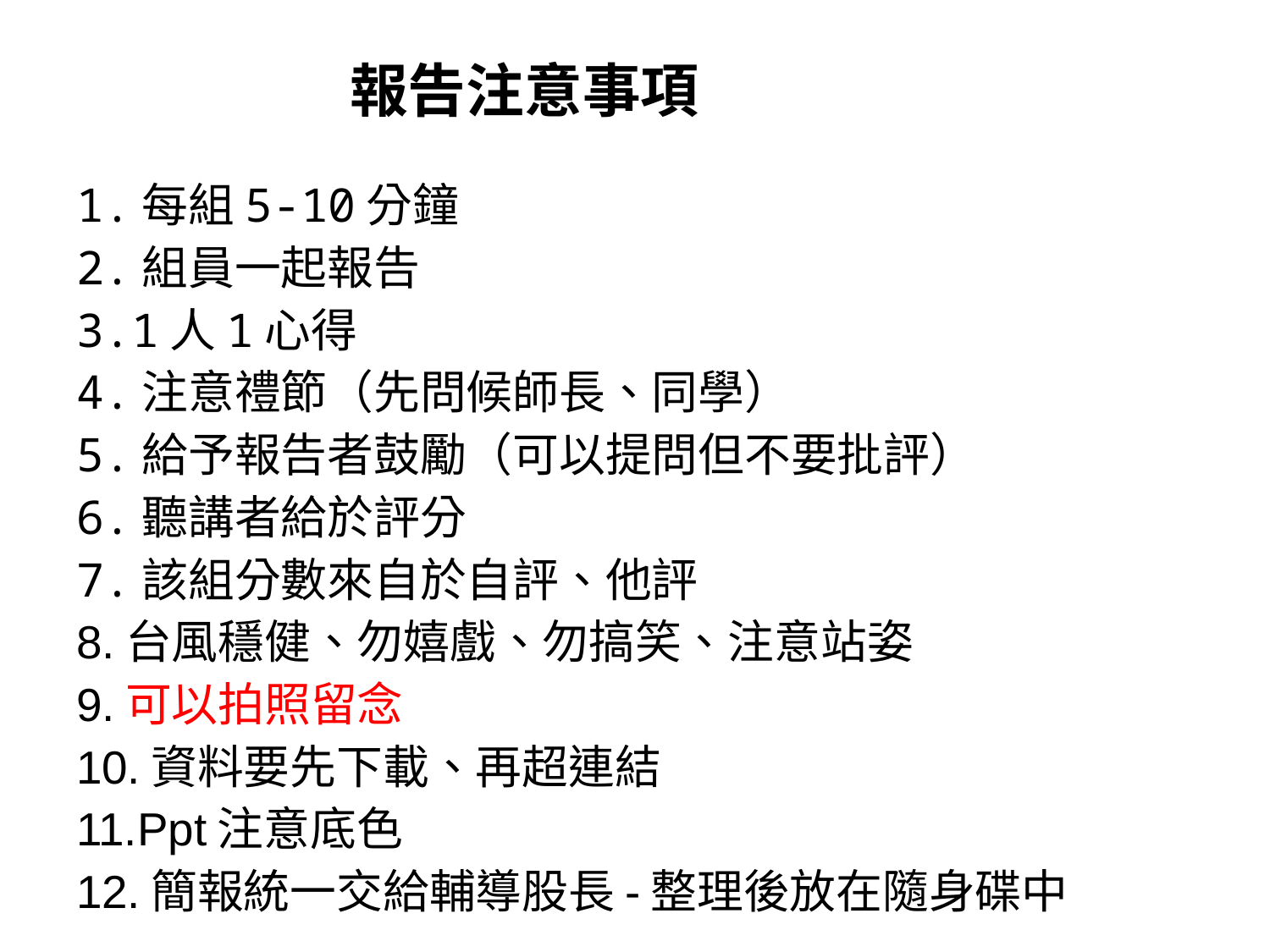

# 報告注意事項
1.每組5-10分鐘
2.組員一起報告
3.1人1心得
4.注意禮節（先問候師長、同學）
5.給予報告者鼓勵（可以提問但不要批評）
6.聽講者給於評分
7.該組分數來自於自評、他評
8.台風穩健、勿嬉戲、勿搞笑、注意站姿
9.可以拍照留念
10.資料要先下載、再超連結
11.Ppt注意底色
12.簡報統一交給輔導股長-整理後放在隨身碟中